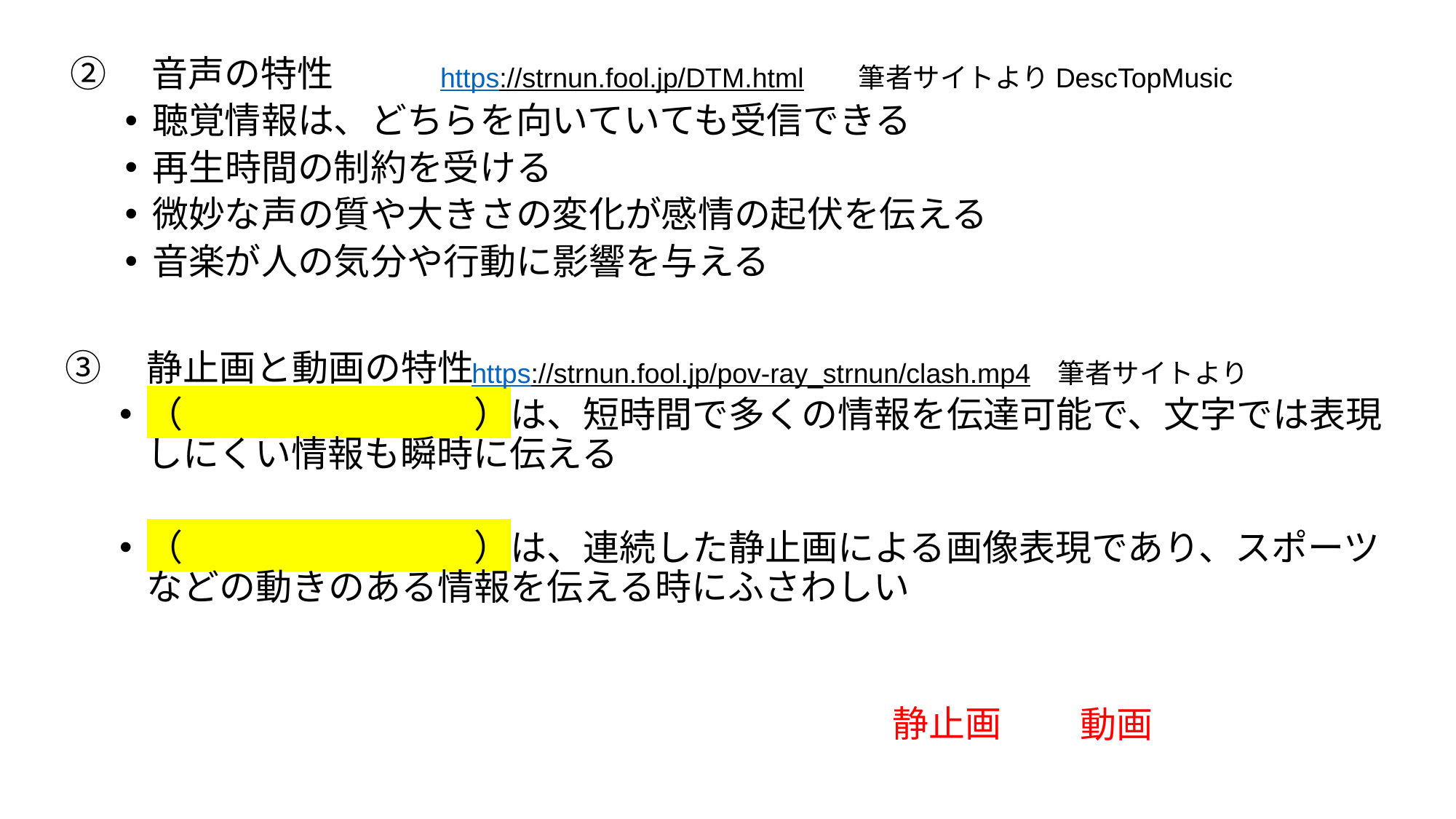

②　音声の特性
聴覚情報は、どちらを向いていても受信できる
再生時間の制約を受ける
微妙な声の質や大きさの変化が感情の起伏を伝える
音楽が人の気分や行動に影響を与える
https://strnun.fool.jp/DTM.html　　筆者サイトよりDescTopMusic
③　静止画と動画の特性
（　　　　　　　　）は、短時間で多くの情報を伝達可能で、文字では表現しにくい情報も瞬時に伝える

（　　　　　　　　）は、連続した静止画による画像表現であり、スポーツなどの動きのある情報を伝える時にふさわしい
https://strnun.fool.jp/pov-ray_strnun/clash.mp4　筆者サイトより
静止画
動画